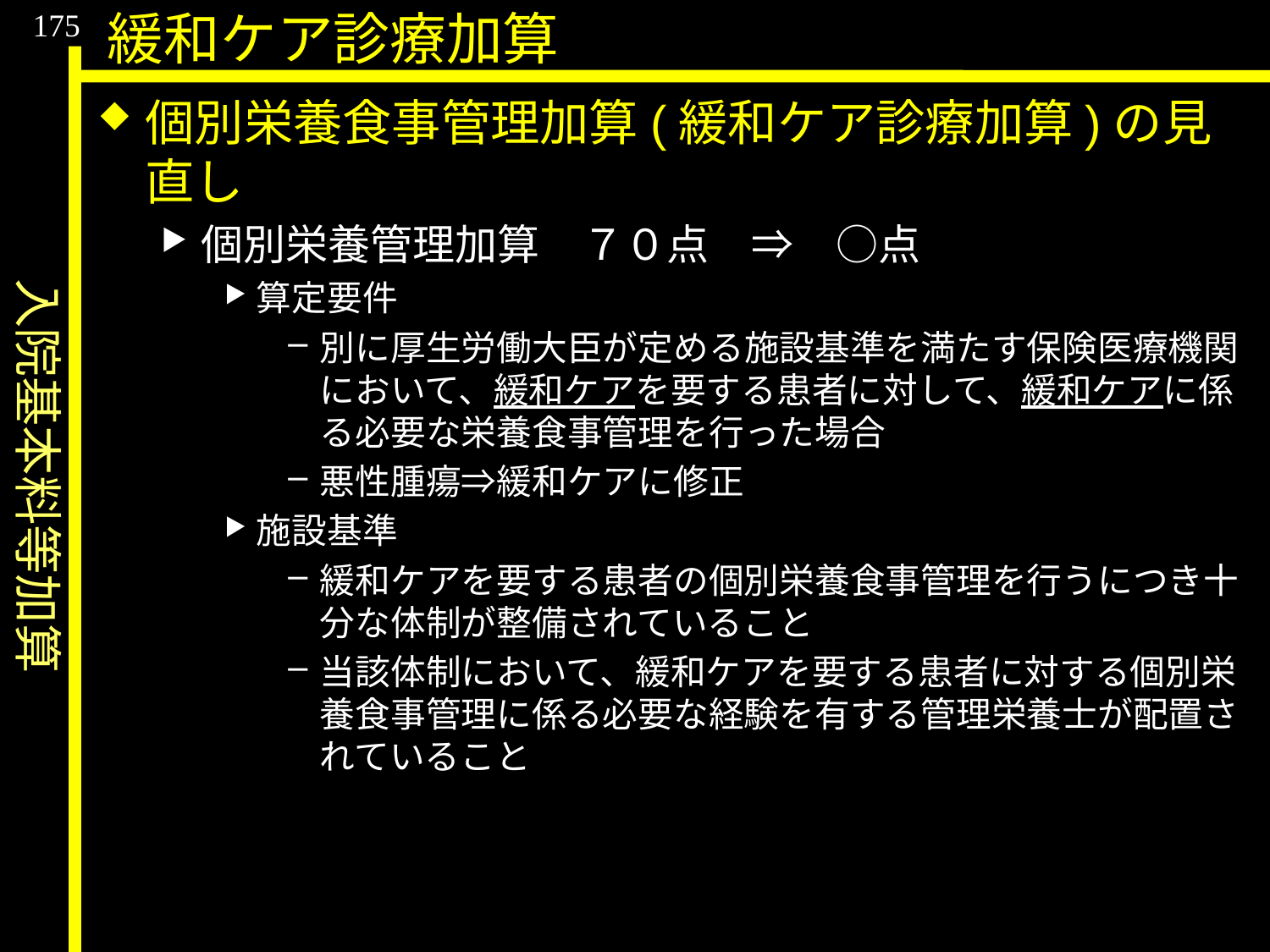

入院基本料等加算
175
緩和ケア診療加算

個別栄養食事管理加算(緩和ケア診療加算)の見直し
個別栄養管理加算	７０点　⇒　○点
算定要件
別に厚生労働大臣が定める施設基準を満たす保険医療機関において、緩和ケアを要する患者に対して、緩和ケアに係る必要な栄養食事管理を行った場合
悪性腫瘍⇒緩和ケアに修正
施設基準
緩和ケアを要する患者の個別栄養食事管理を行うにつき十分な体制が整備されていること
当該体制において、緩和ケアを要する患者に対する個別栄養食事管理に係る必要な経験を有する管理栄養士が配置されていること